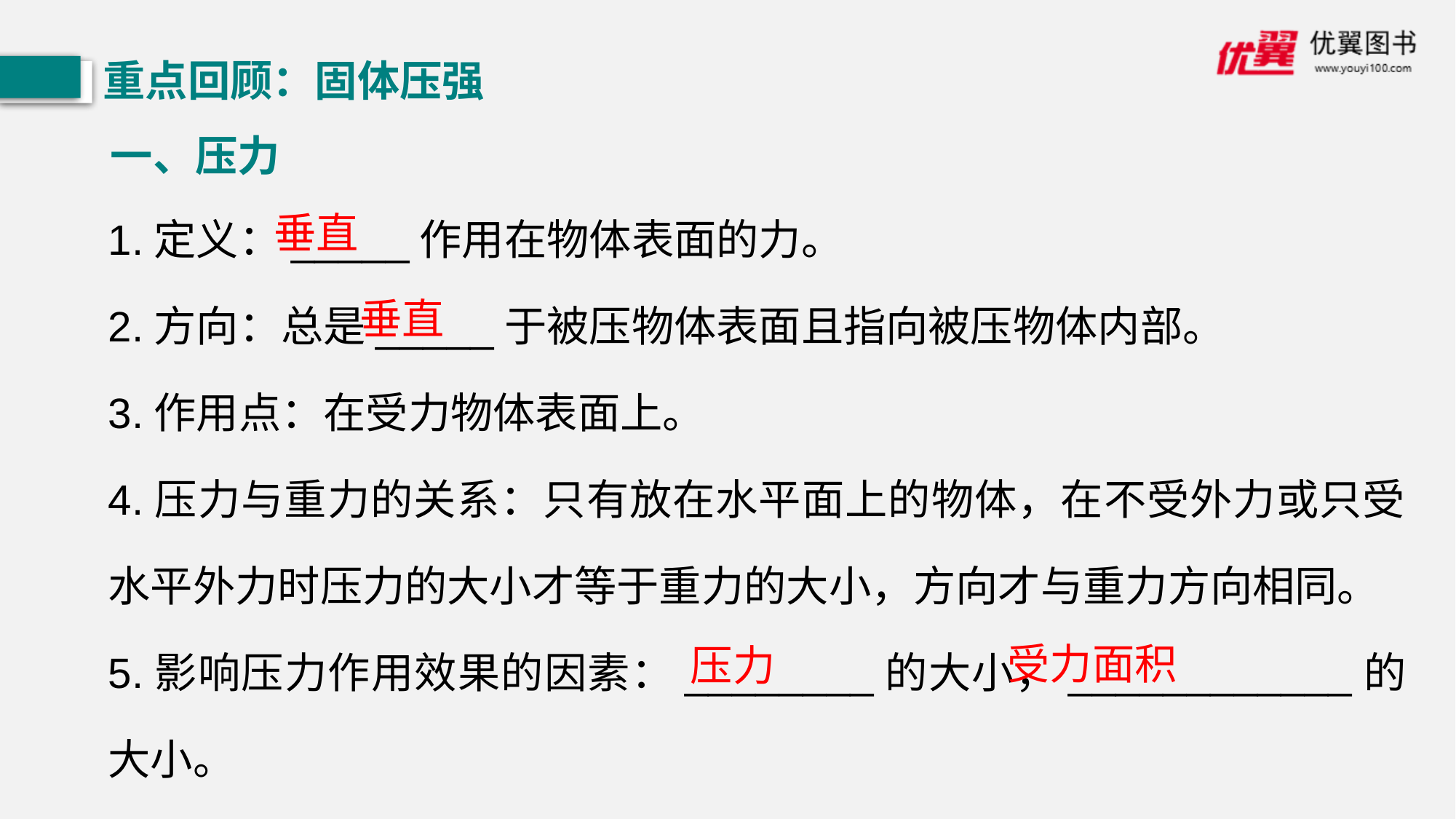

重点回顾：固体压强

一、压力
1.定义：_____作用在物体表面的力。
2.方向：总是_____于被压物体表面且指向被压物体内部。
3.作用点：在受力物体表面上。
4.压力与重力的关系：只有放在水平面上的物体，在不受外力或只受水平外力时压力的大小才等于重力的大小，方向才与重力方向相同。
5.影响压力作用效果的因素：________的大小，____________的大小。
垂直
垂直
受力面积
压力